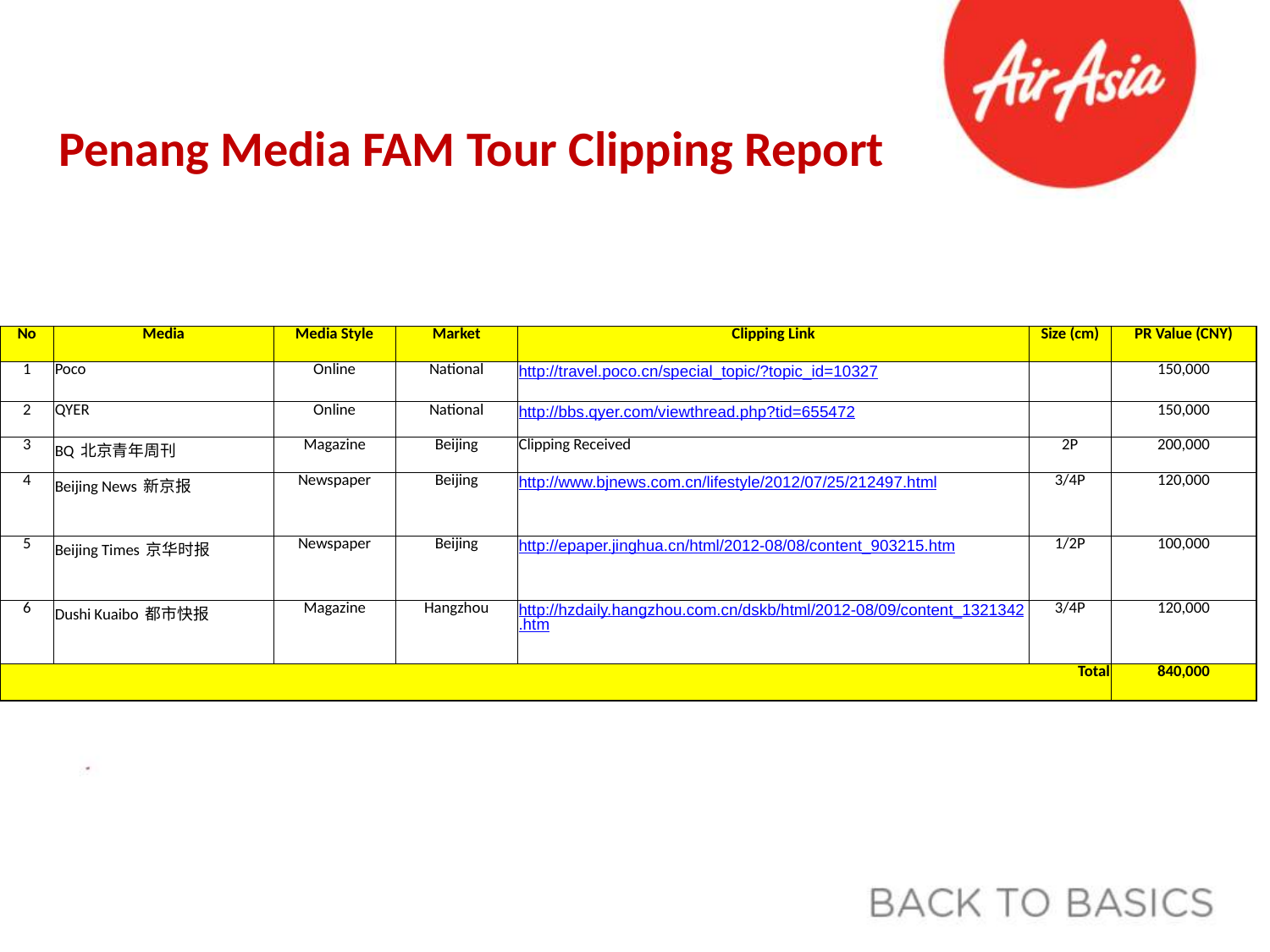

Penang Media FAM Tour Clipping Report
| No | Media | Media Style | Market | Clipping Link | Size (cm) | PR Value (CNY) |
| --- | --- | --- | --- | --- | --- | --- |
| 1 | Poco | Online | National | http://travel.poco.cn/special\_topic/?topic\_id=10327 |  | 150,000 |
| 2 | QYER | Online | National | http://bbs.qyer.com/viewthread.php?tid=655472 |  | 150,000 |
| 3 | BQ 北京青年周刊 | Magazine | Beijing | Clipping Received | 2P | 200,000 |
| 4 | Beijing News 新京报 | Newspaper | Beijing | http://www.bjnews.com.cn/lifestyle/2012/07/25/212497.html | 3/4P | 120,000 |
| 5 | Beijing Times 京华时报 | Newspaper | Beijing | http://epaper.jinghua.cn/html/2012-08/08/content\_903215.htm | 1/2P | 100,000 |
| 6 | Dushi Kuaibo 都市快报 | Magazine | Hangzhou | http://hzdaily.hangzhou.com.cn/dskb/html/2012-08/09/content\_1321342.htm | 3/4P | 120,000 |
| Total |  |  |  |  |  | 840,000 |